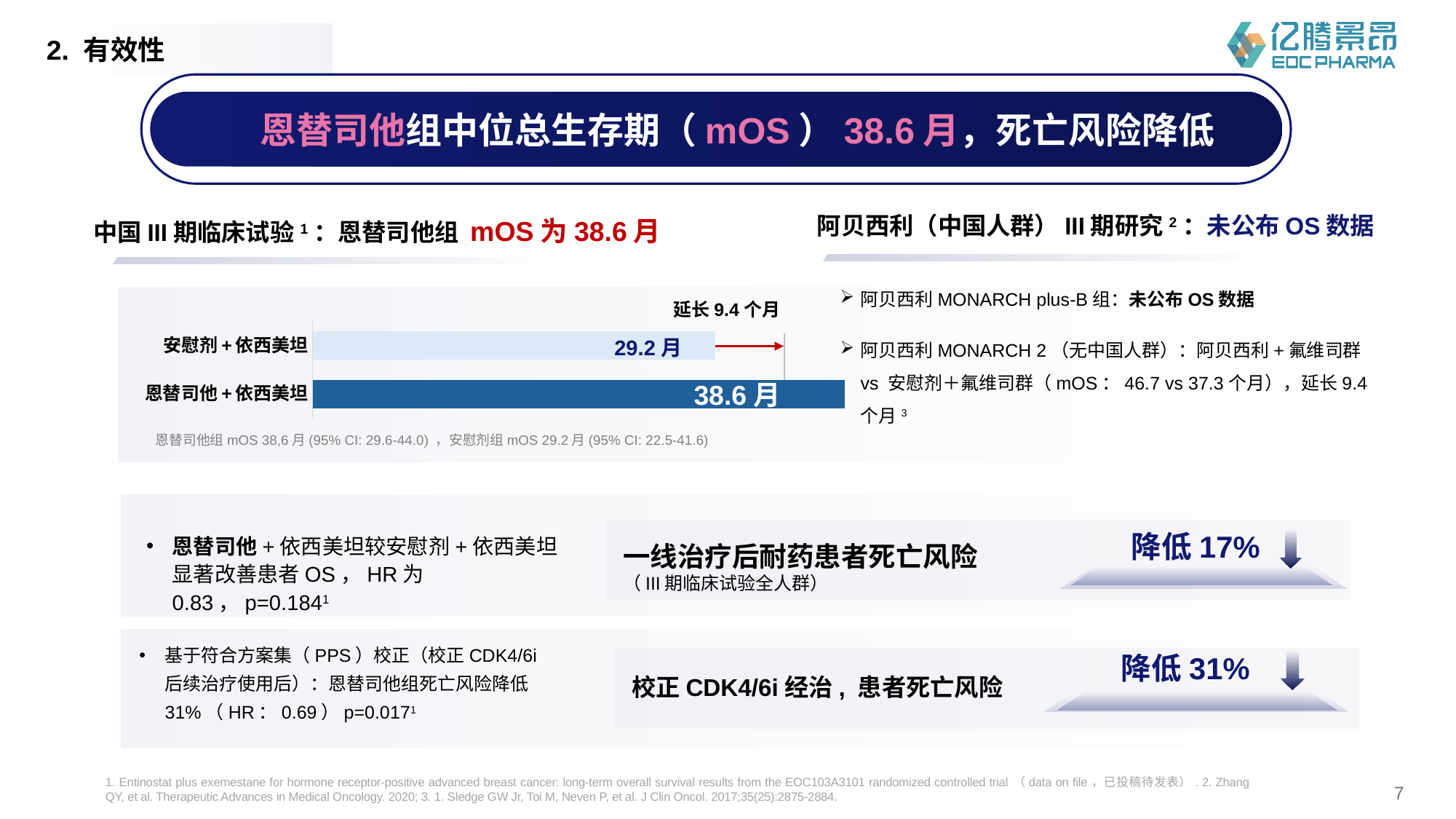

2. 有效性

恩替司他组中位总生存期（mOS）38.6月，死亡风险降低
阿贝西利（中国人群）III期研究2：未公布OS数据

中国III期临床试验1：恩替司他组 mOS为38.6月

阿贝西利MONARCH plus-B组：未公布OS数据
阿贝西利MONARCH 2（无中国人群）：阿贝西利+氟维司群 vs 安慰剂＋氟维司群（mOS：46.7 vs 37.3个月），延长9.4个月3
延长9.4个月

### Chart

| Category | 系列 1 |
|---|---|
| 恩替司他+依西美坦 | 38.55 |
| 安慰剂+依西美坦 | 29.18 |
29.2月
38.6月
恩替司他组mOS 38,6月(95% CI: 29.6-44.0) ，安慰剂组mOS 29.2月(95% CI: 22.5-41.6)

降低17%

一线治疗后耐药患者死亡风险
（III期临床试验全人群）

恩替司他+依西美坦较安慰剂+依西美坦显著改善患者OS，HR为0.83，p=0.1841

基于符合方案集（PPS）校正（校正CDK4/6i后续治疗使用后）：恩替司他组死亡风险降低31%（HR：0.69）p=0.0171
降低31%

校正CDK4/6i经治, 患者死亡风险
1. Entinostat plus exemestane for hormone receptor-positive advanced breast cancer: long-term overall survival results from the EOC103A3101 randomized controlled trial（data on file，已投稿待发表）. 2. Zhang QY, et al. Therapeutic Advances in Medical Oncology. 2020; 3. 1. Sledge GW Jr, Toi M, Neven P, et al. J Clin Oncol. 2017;35(25):2875-2884.
7